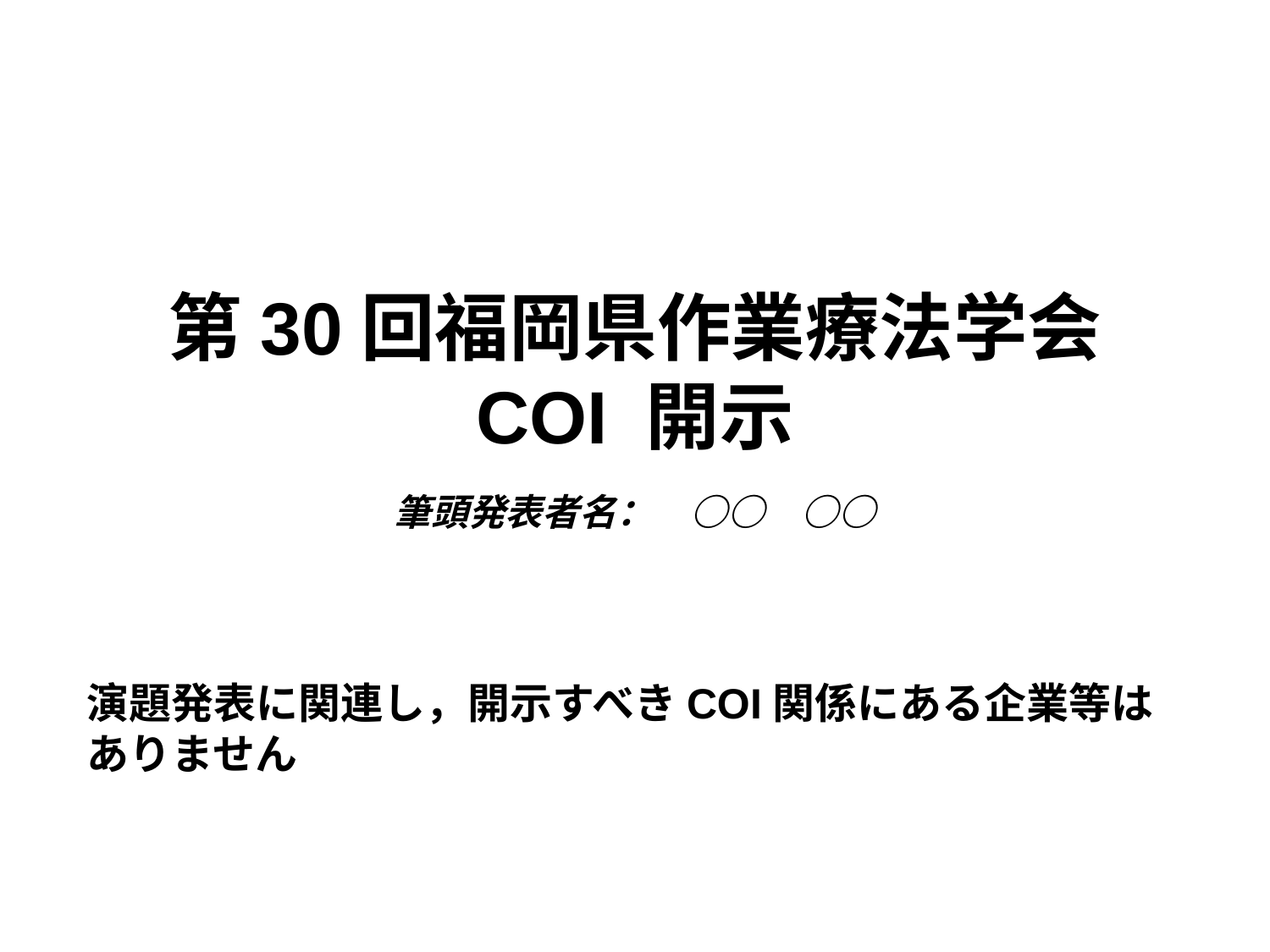

# 第30回福岡県作業療法学会 COI 開示 　 筆頭発表者名：　○○　○○
演題発表に関連し，開示すべきCOI関係にある企業等はありません